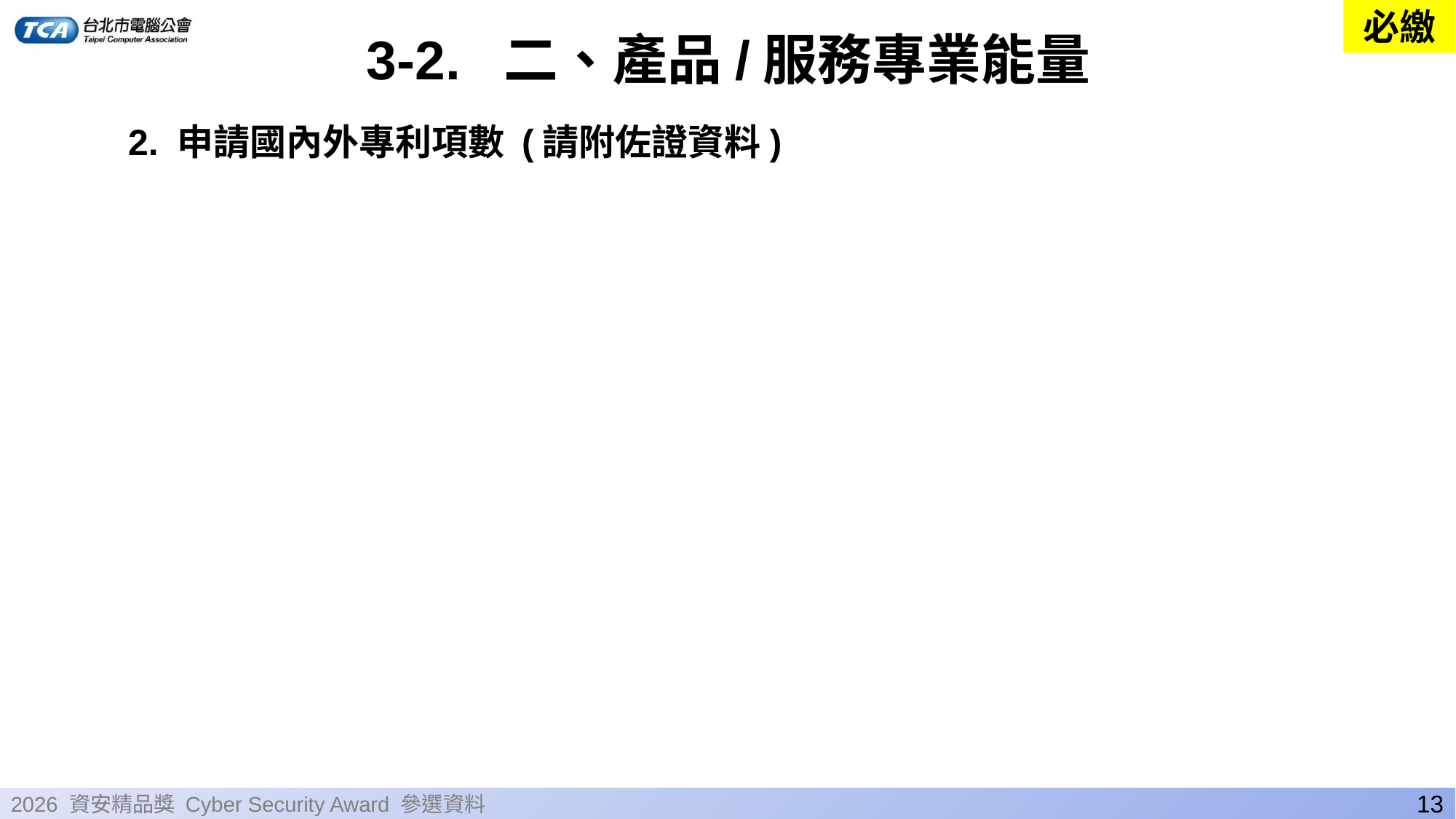

3-2.  二、產品/服務專業能量
必繳
2. 申請國內外專利項數 (請附佐證資料)
13